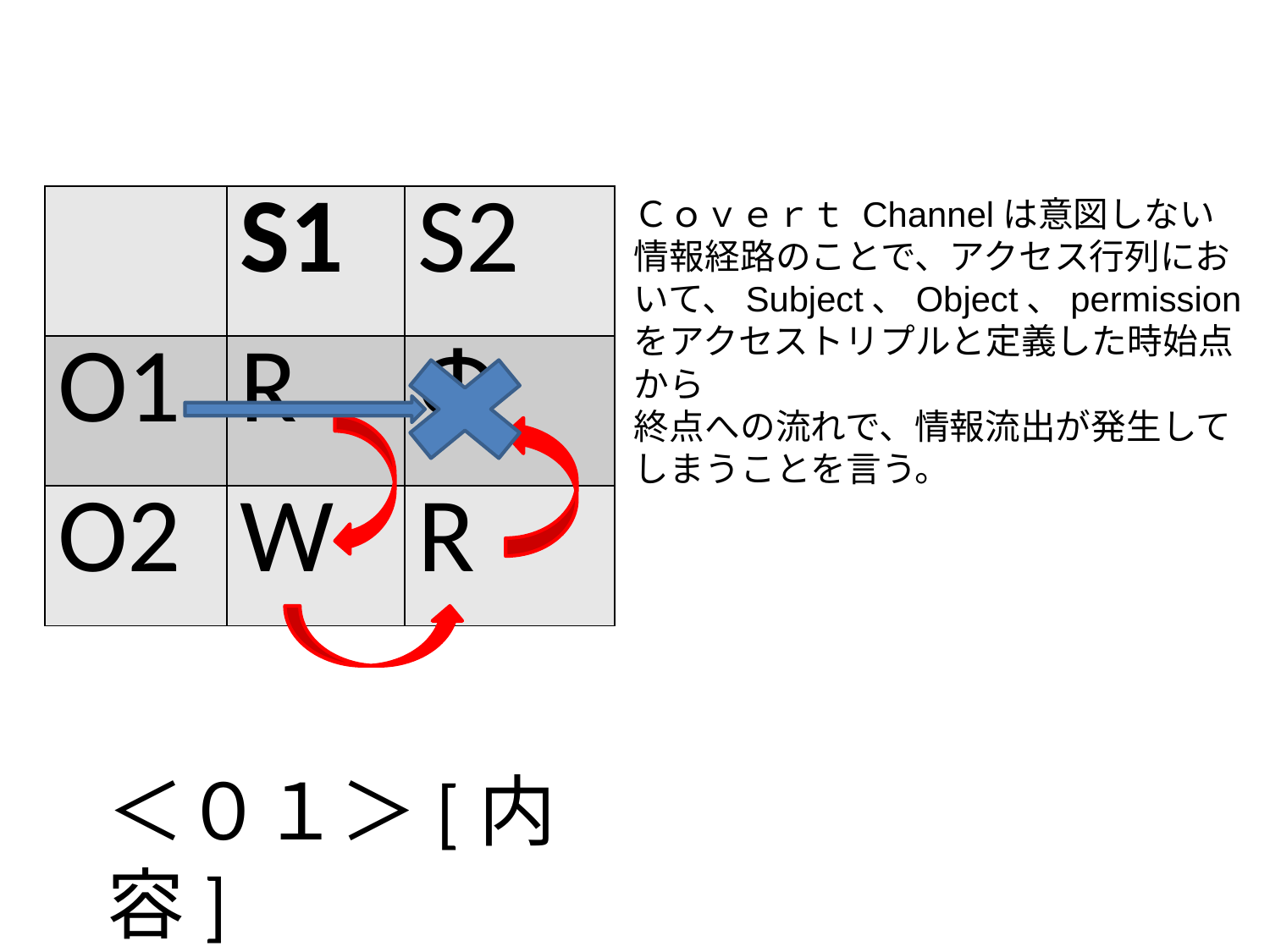

|  | S1 | S2 |
| --- | --- | --- |
| O1 | R | Φ |
| O2 | W | R |
Ｃｏｖｅｒｔ Channelは意図しない情報経路のことで、アクセス行列において、Subject、Object、permissionをアクセストリプルと定義した時始点から
終点への流れで、情報流出が発生してしまうことを言う。

＜０１＞[内容]